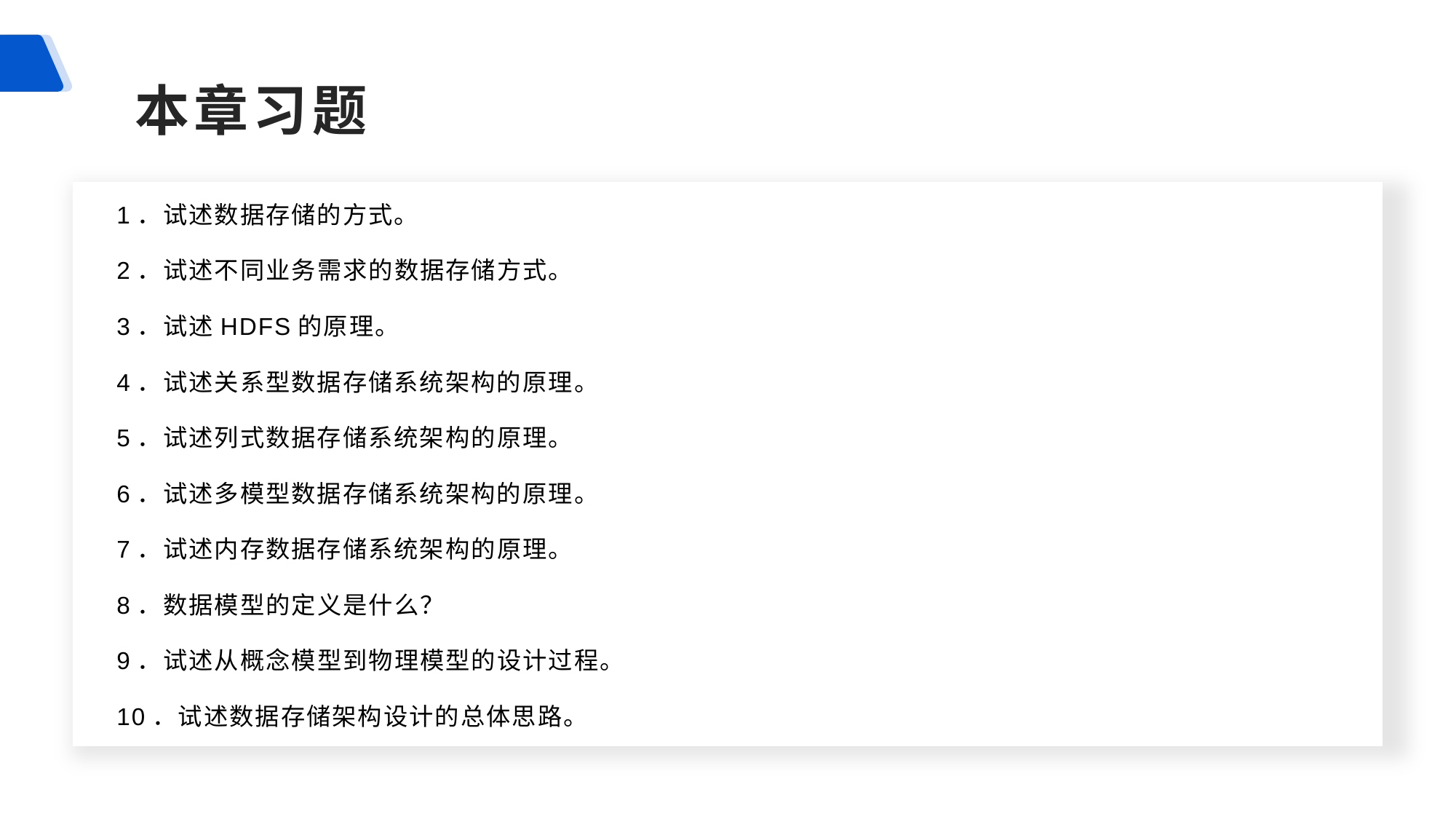

本章习题
1．试述数据存储的方式。
2．试述不同业务需求的数据存储方式。
3．试述HDFS的原理。
4．试述关系型数据存储系统架构的原理。
5．试述列式数据存储系统架构的原理。
6．试述多模型数据存储系统架构的原理。
7．试述内存数据存储系统架构的原理。
8．数据模型的定义是什么？
9．试述从概念模型到物理模型的设计过程。
10．试述数据存储架构设计的总体思路。